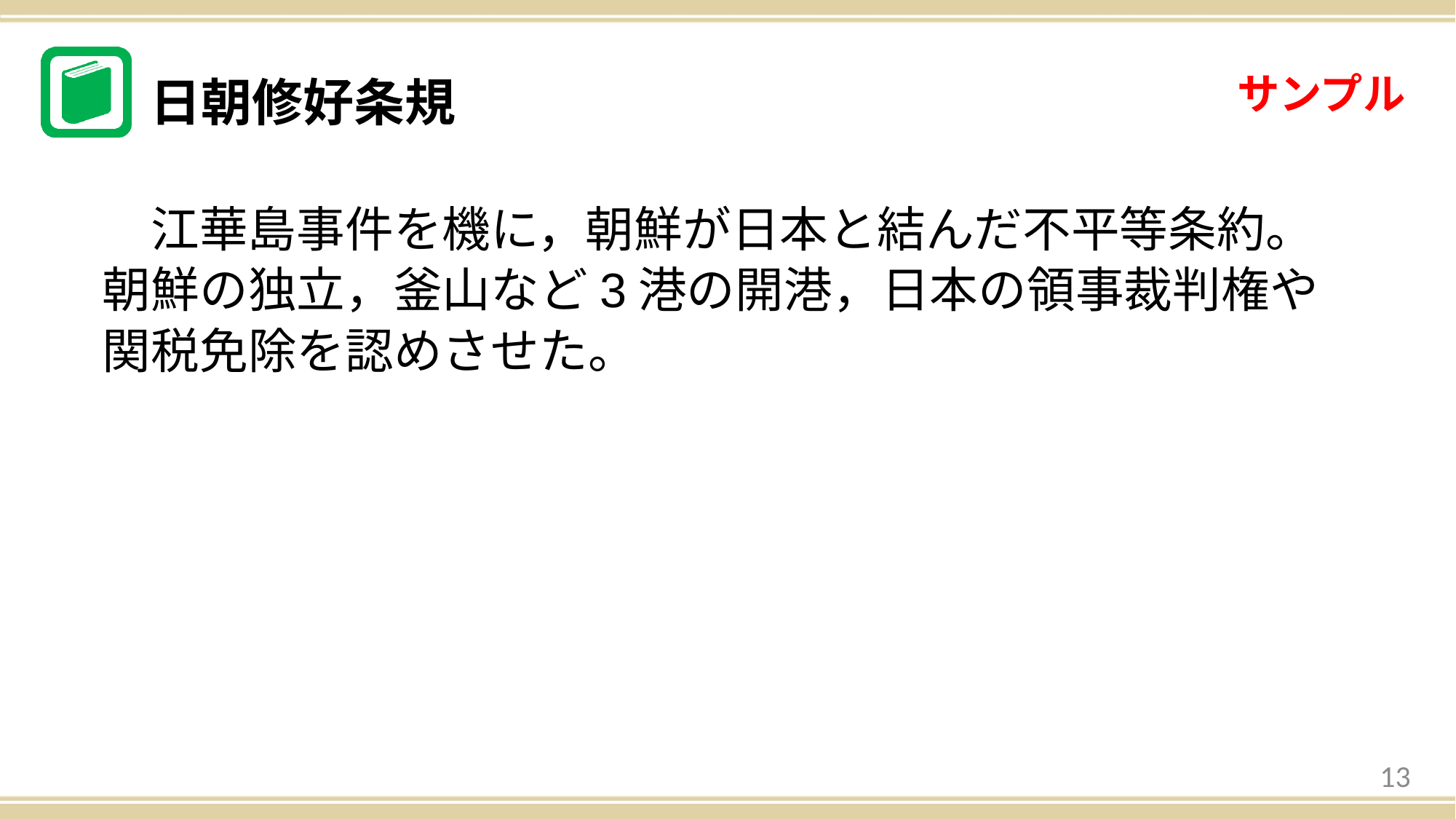

日朝修好条規
　江華島事件を機に，朝鮮が日本と結んだ不平等条約。朝鮮の独立，釜山など3港の開港，日本の領事裁判権や関税免除を認めさせた。